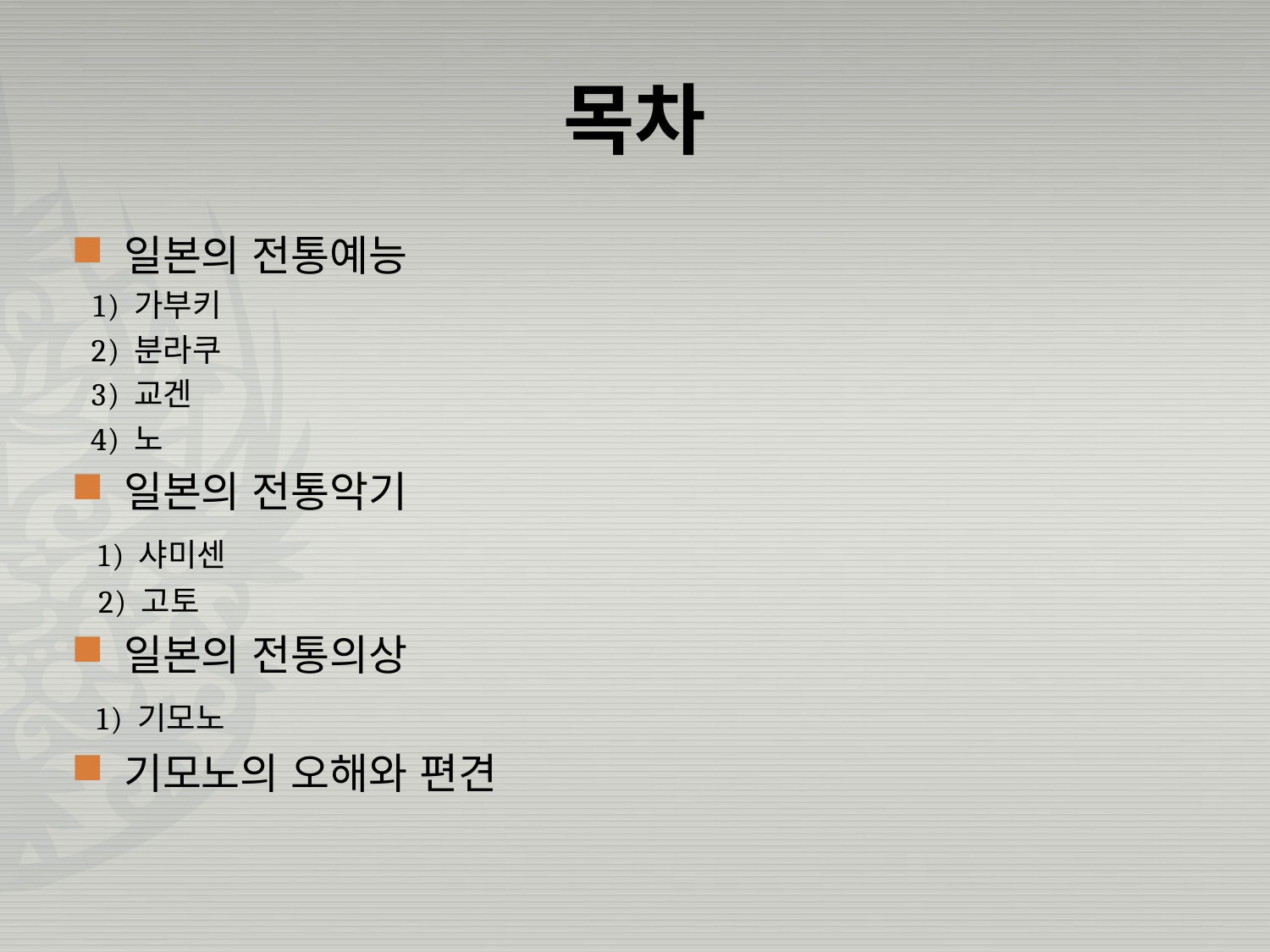

# 목차
일본의 전통예능
  1) 가부키
  2) 분라쿠
  3) 교겐
  4) 노
일본의 전통악기
  1) 샤미센
   2) 고토
일본의 전통의상
  1) 기모노
기모노의 오해와 편견